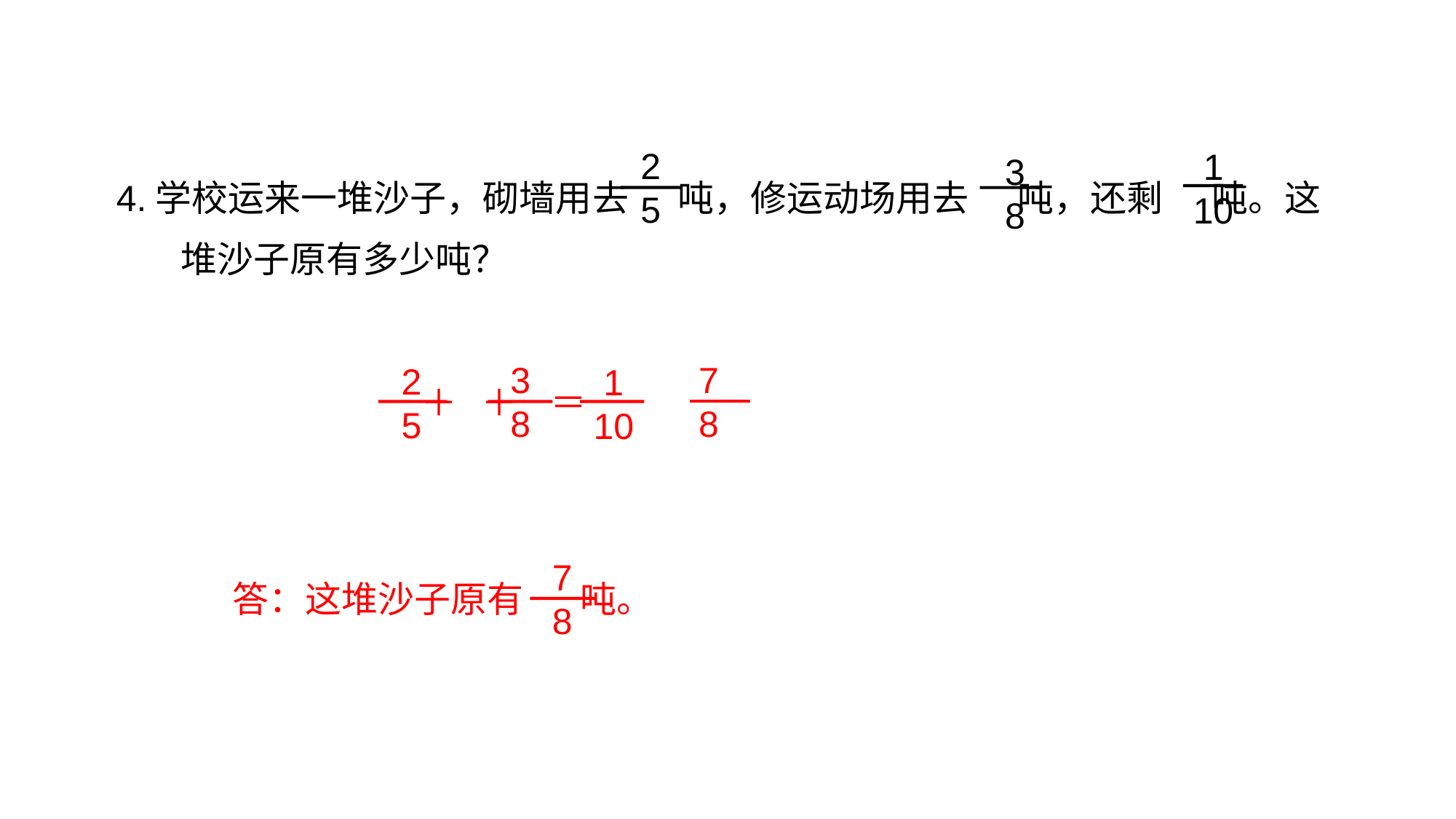

2
5

1
10

3
8

4.学校运来一堆沙子，砌墙用去      吨，修运动场用去      吨，还剩      吨。这堆沙子原有多少吨？
3
8

2
5

1
10

    ＋   ＋    ＝
7
8
7
8

答：这堆沙子原有       吨。